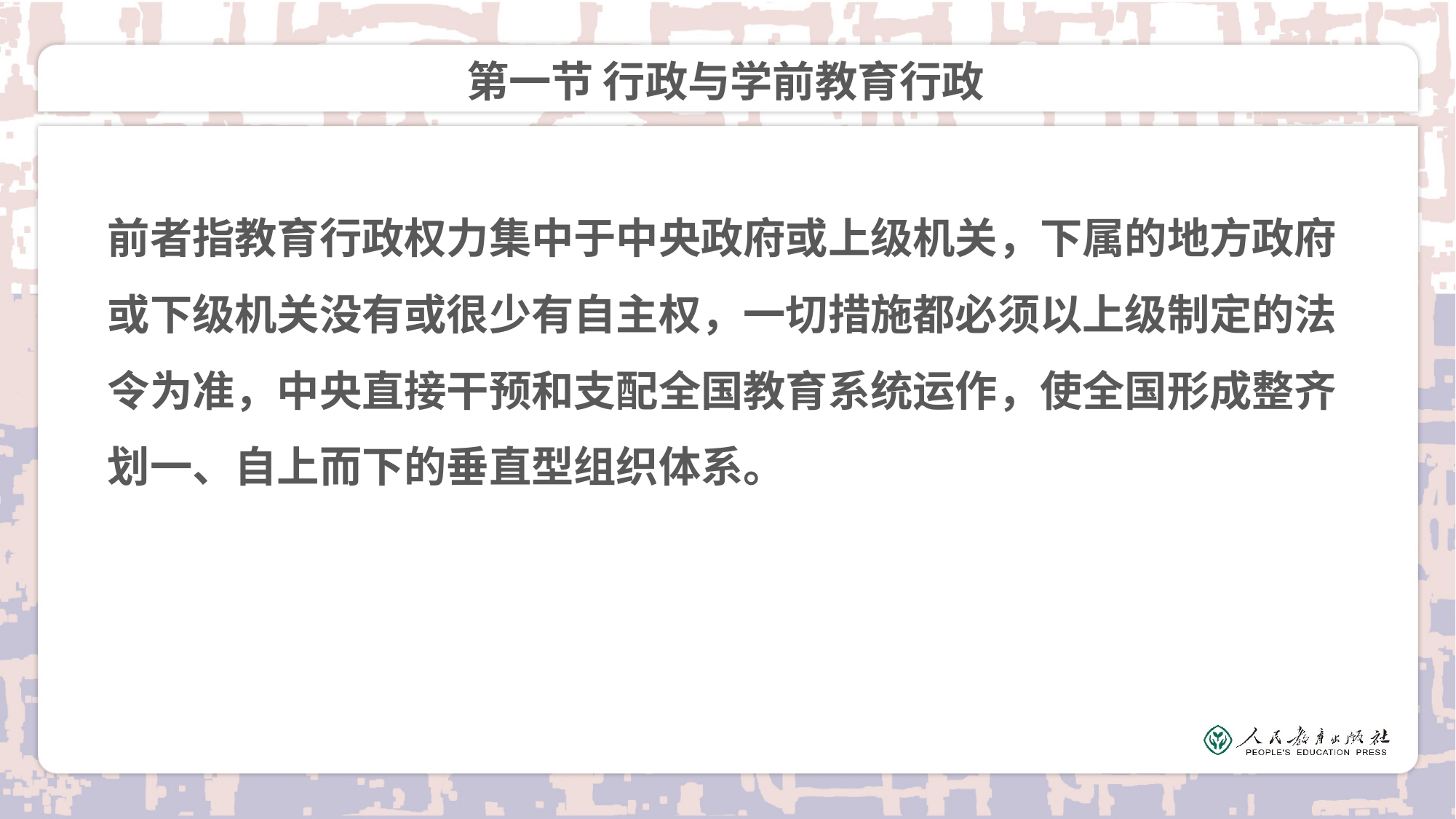

# 第一节 行政与学前教育行政
前者指教育行政权力集中于中央政府或上级机关，下属的地方政府或下级机关没有或很少有自主权，一切措施都必须以上级制定的法令为准，中央直接干预和支配全国教育系统运作，使全国形成整齐划一、自上而下的垂直型组织体系。